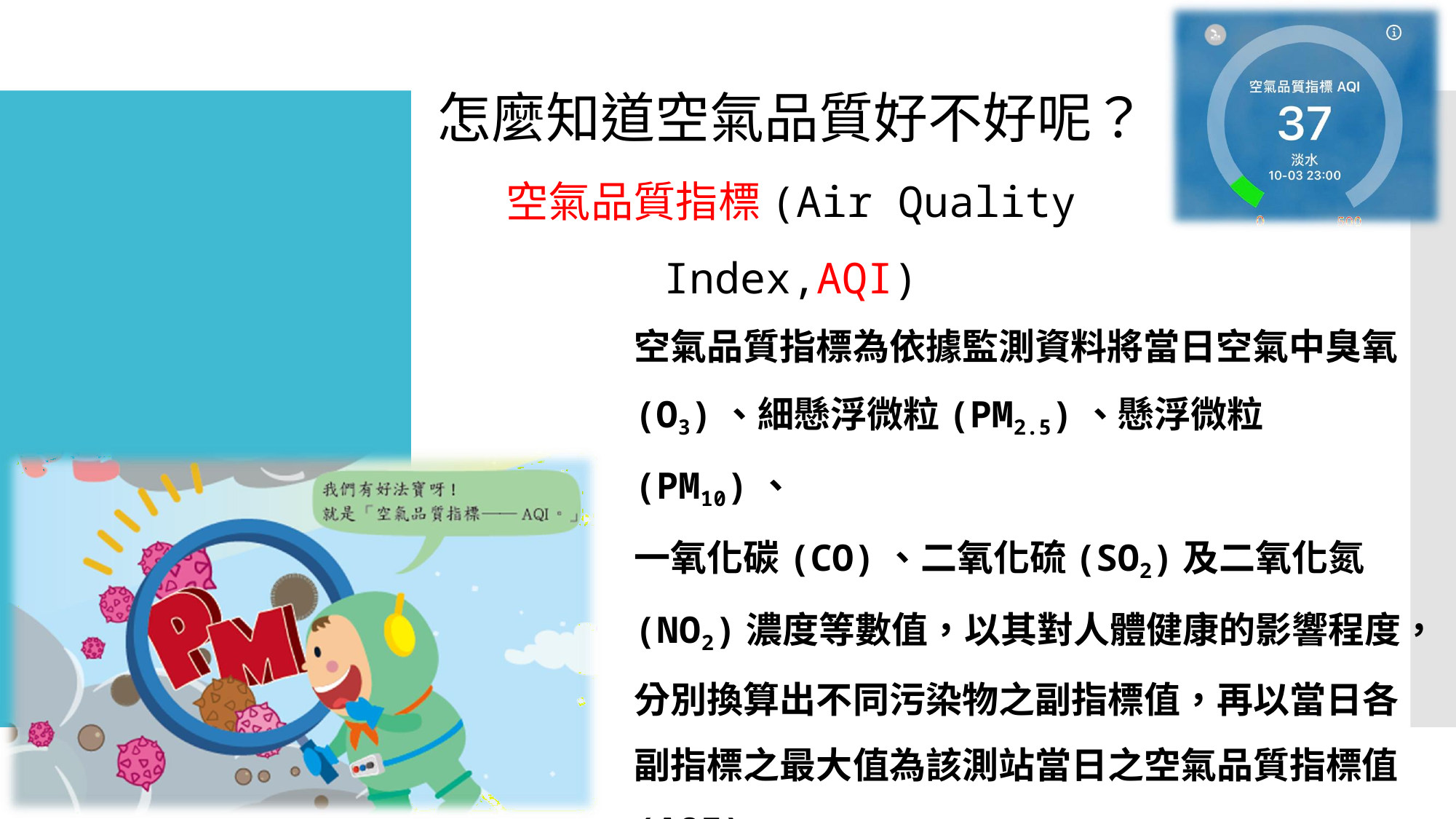

怎麼知道空氣品質好不好呢？
空氣品質指標(Air Quality Index,AQI)
空氣品質指標為依據監測資料將當日空氣中臭氧 (O3)、細懸浮微粒(PM2.5)、懸浮微粒(PM10)、
一氧化碳(CO)、二氧化硫(SO2)及二氧化氮(NO2)濃度等數值，以其對人體健康的影響程度，分別換算出不同污染物之副指標值，再以當日各副指標之最大值為該測站當日之空氣品質指標值(AQI)。